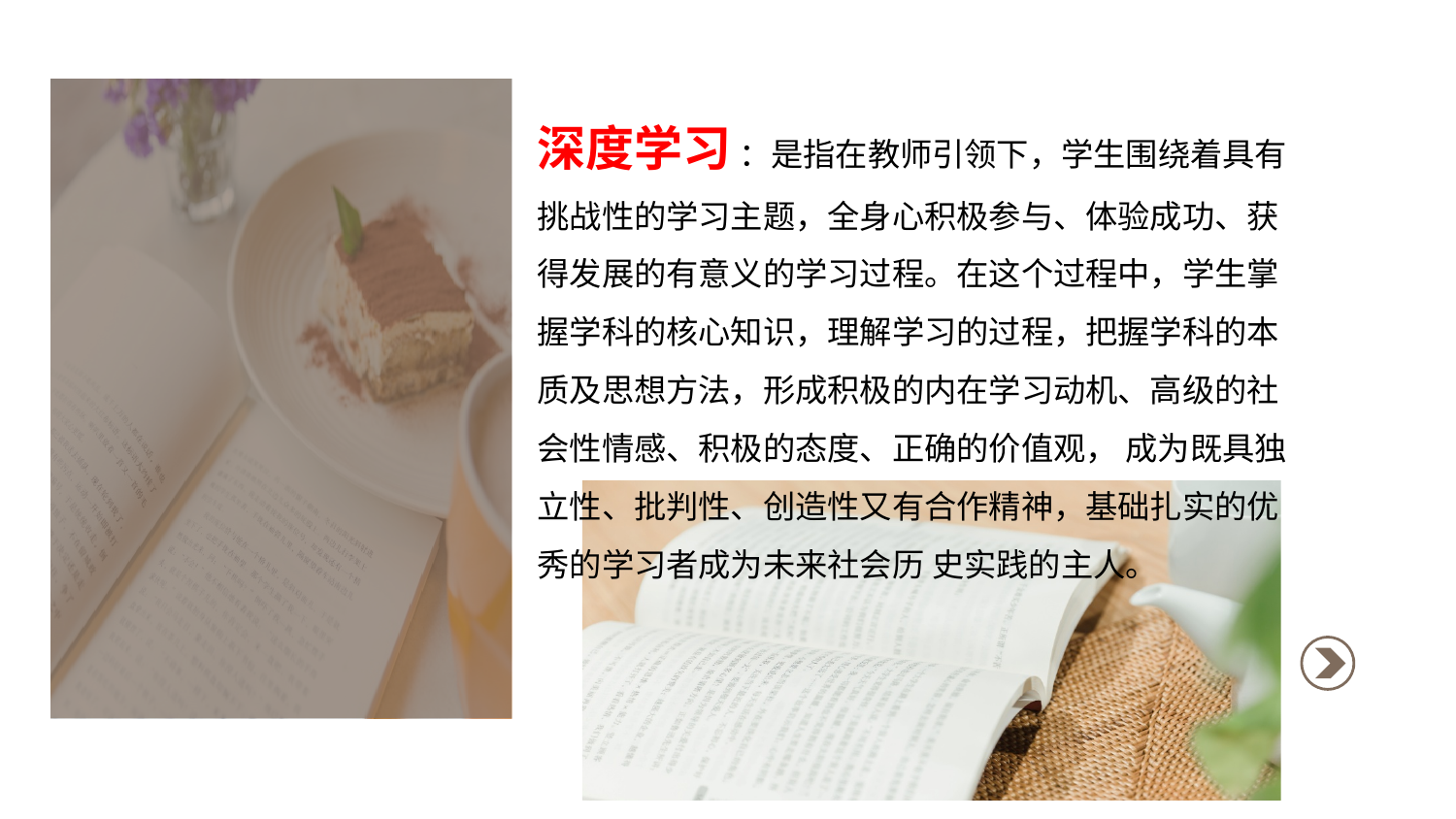

深度学习 ：是指在教师引领下，学生围绕着具有挑战性的学习主题，全身心积极参与、体验成功、获得发展的有意义的学习过程。在这个过程中，学生掌握学科的核心知识，理解学习的过程，把握学科的本质及思想方法，形成积极的内在学习动机、高级的社会性情感、积极的态度、正确的价值观， 成为既具独立性、批判性、创造性又有合作精神，基础扎实的优秀的学习者成为未来社会历 史实践的主人。